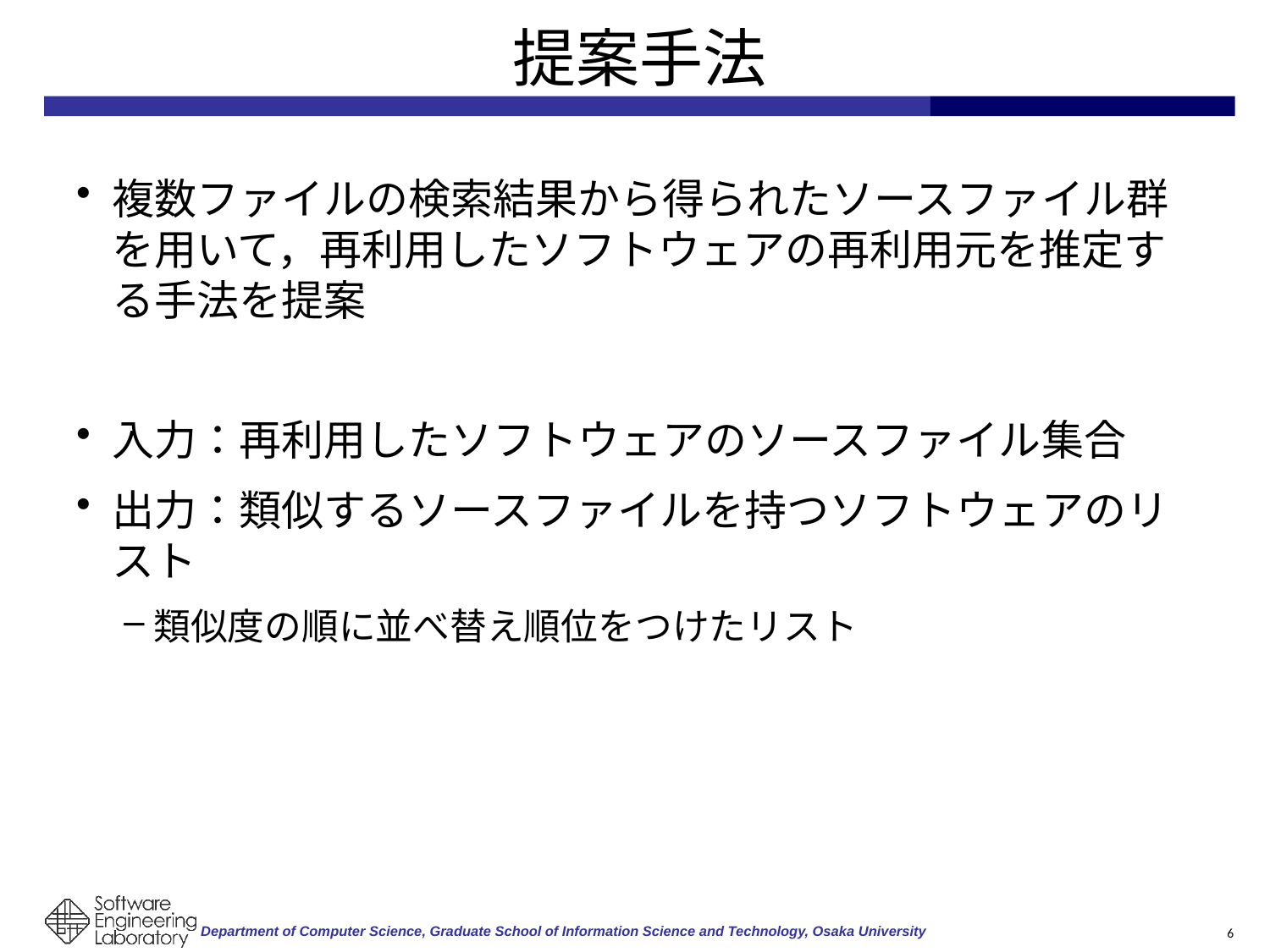

# 提案手法
複数ファイルの検索結果から得られたソースファイル群を用いて，再利用したソフトウェアの再利用元を推定する手法を提案

入力：再利用したソフトウェアのソースファイル集合
出力：類似するソースファイルを持つソフトウェアのリスト
類似度の順に並べ替え順位をつけたリスト
6